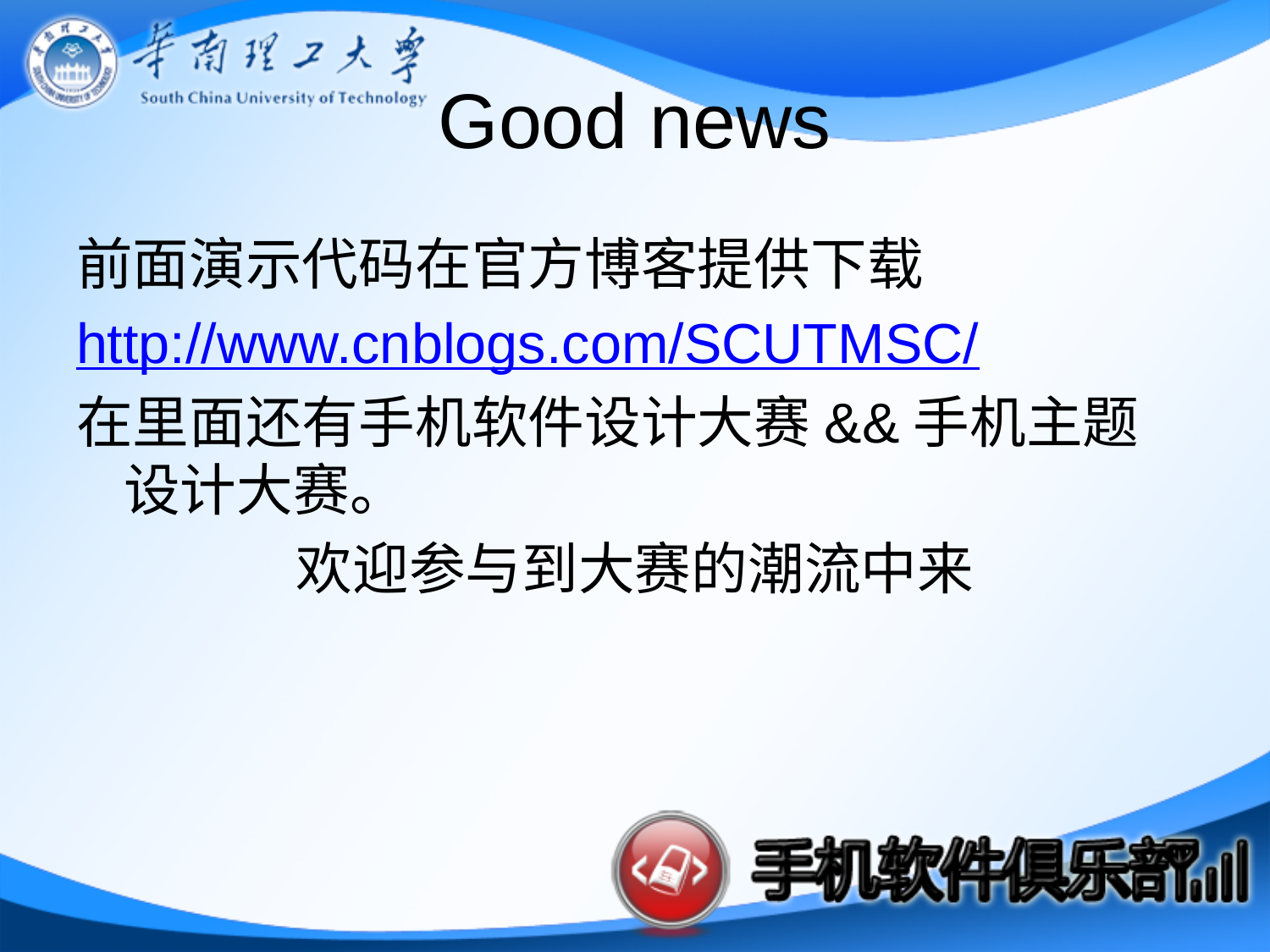

# Good news
前面演示代码在官方博客提供下载
http://www.cnblogs.com/SCUTMSC/
在里面还有手机软件设计大赛&&手机主题设计大赛。
欢迎参与到大赛的潮流中来